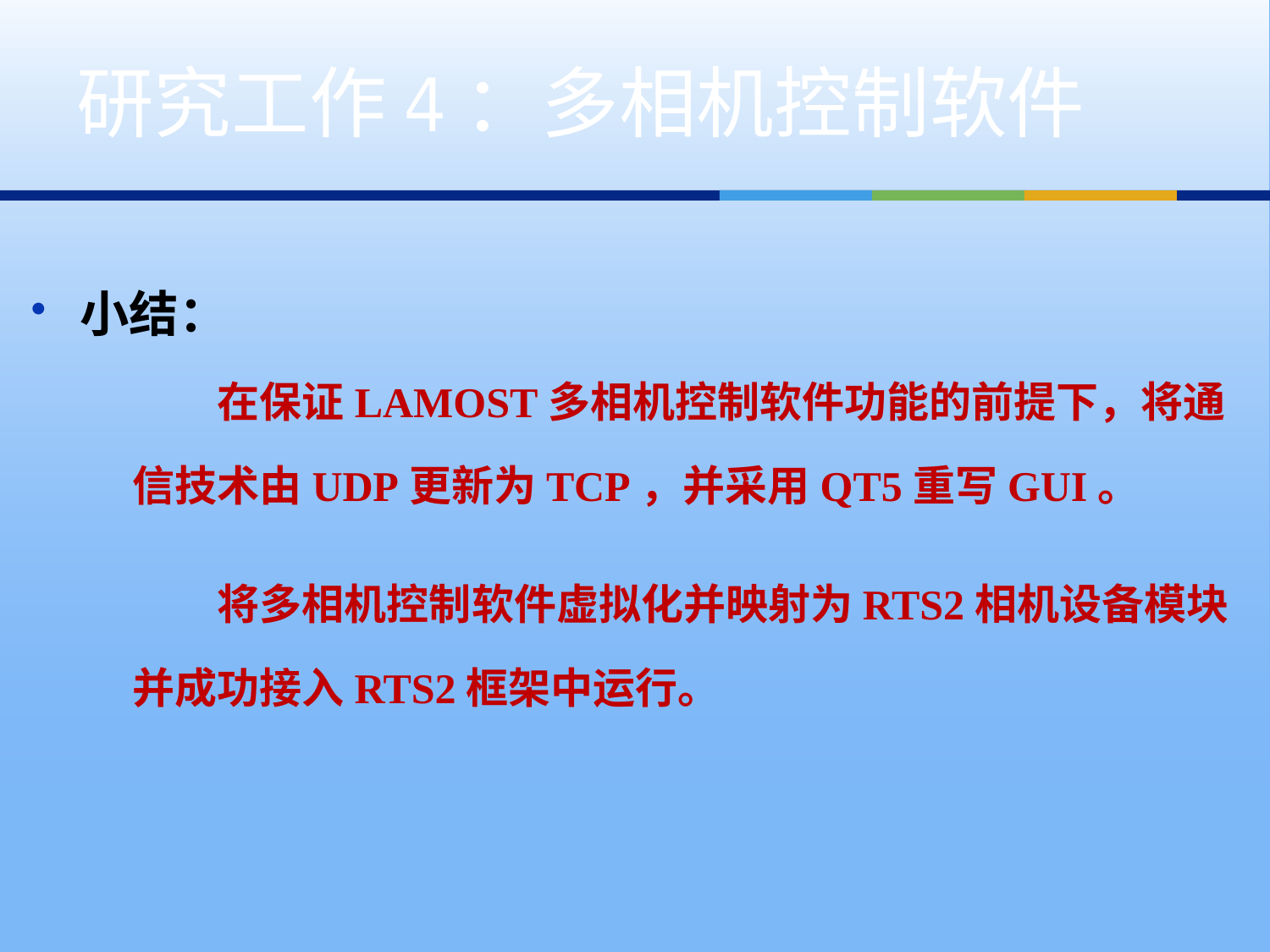

# 研究工作4：多相机控制软件

小结：

在保证LAMOST多相机控制软件功能的前提下，将通

信技术由UDP更新为TCP，并采用QT5重写GUI。

将多相机控制软件虚拟化并映射为RTS2相机设备模块

并成功接入RTS2框架中运行。